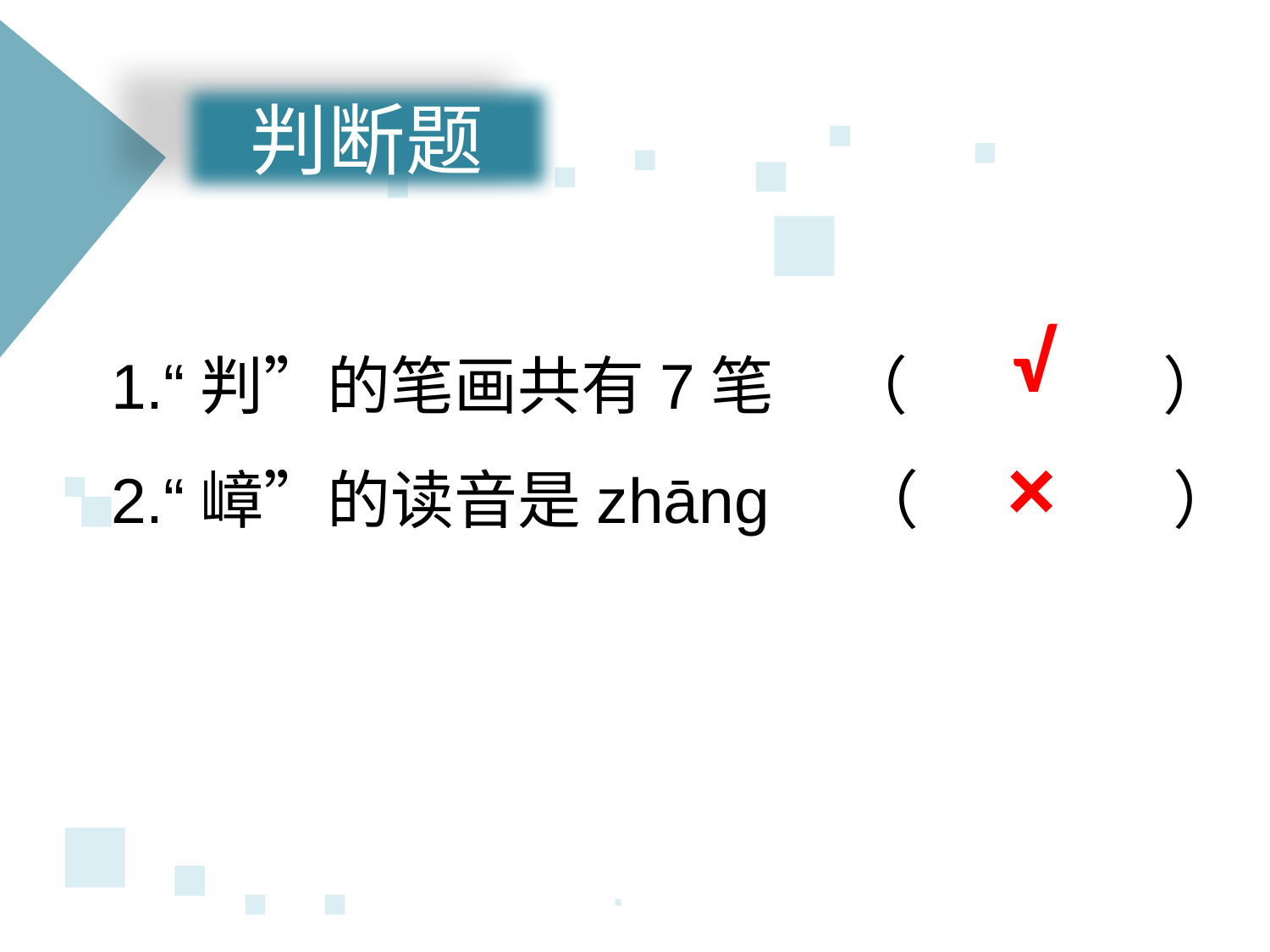

判断题
√
1.“判”的笔画共有7笔     （                  ）
2.“嶂”的读音是zhāng    （                  ）
×